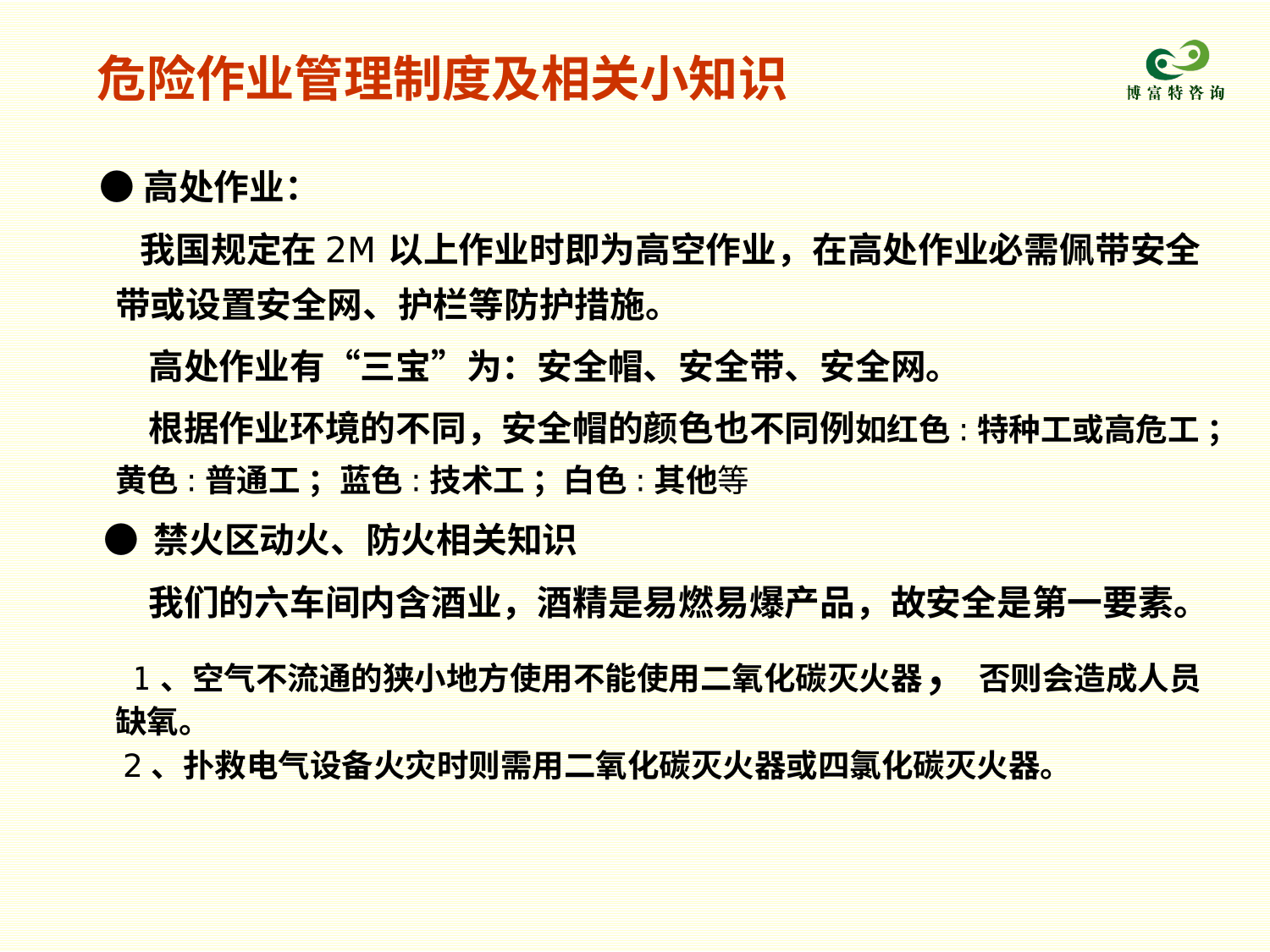

危险作业管理制度及相关小知识
    ●高处作业：
        我国规定在2M以上作业时即为高空作业，在高处作业必需佩带安全带或设置安全网、护栏等防护措施。
         高处作业有“三宝”为：安全帽、安全带、安全网。
         根据作业环境的不同，安全帽的颜色也不同例如红色:特种工或高危工 ；黄色:普通工 ；蓝色:技术工 ；白色:其他等
     ● 禁火区动火、防火相关知识
         我们的六车间内含酒业，酒精是易燃易爆产品，故安全是第一要素。
       1、空气不流通的狭小地方使用不能使用二氧化碳灭火器，否则会造成人员缺氧。
      2、扑救电气设备火灾时则需用二氧化碳灭火器或四氯化碳灭火器。